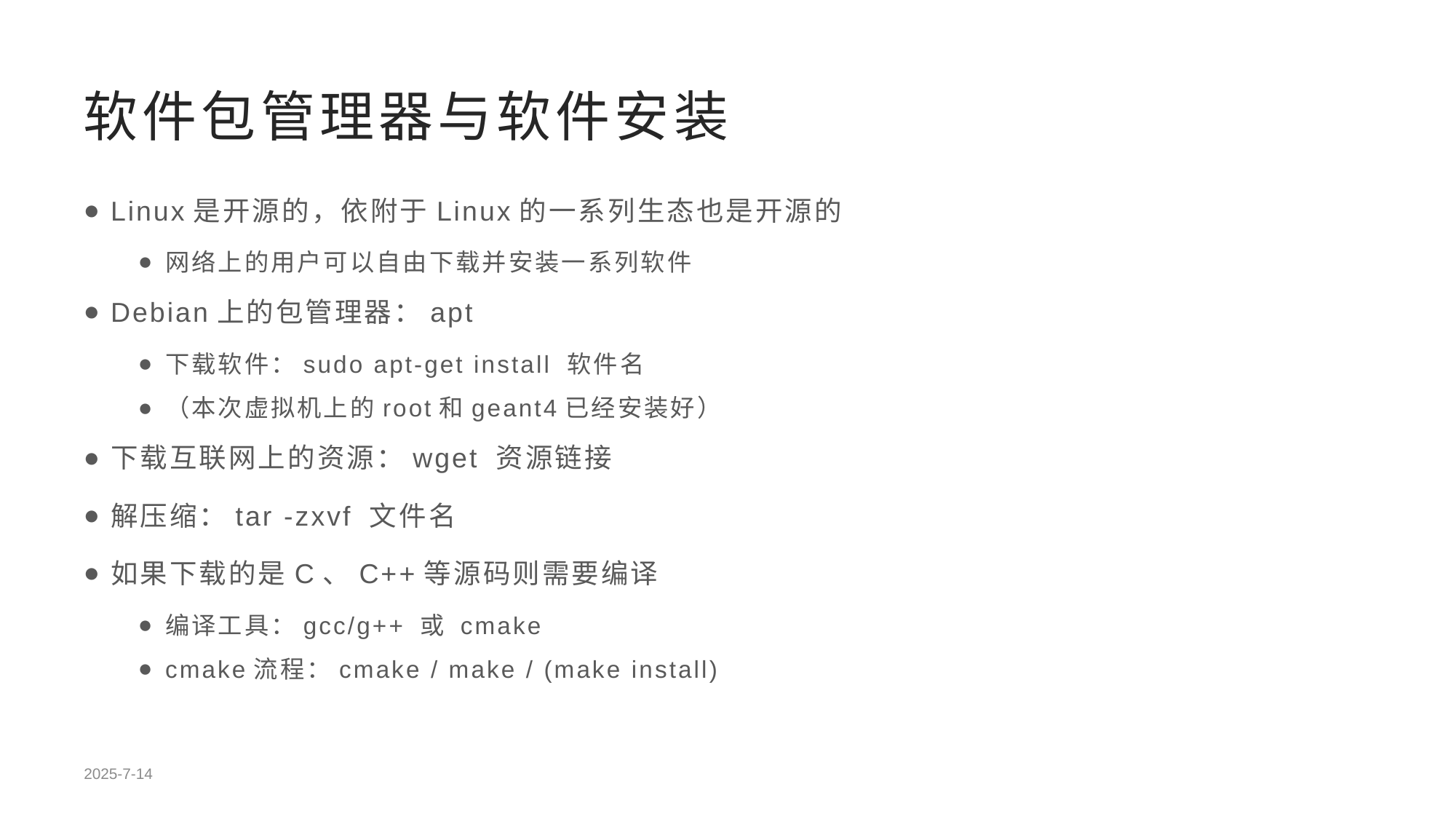

# 软件包管理器与软件安装
Linux是开源的，依附于Linux的一系列生态也是开源的
网络上的用户可以自由下载并安装一系列软件
Debian上的包管理器：apt
下载软件：sudo apt-get install 软件名
（本次虚拟机上的root和geant4已经安装好）
下载互联网上的资源：wget 资源链接
解压缩：tar -zxvf 文件名
如果下载的是C、C++等源码则需要编译
编译工具：gcc/g++ 或 cmake
cmake流程：cmake / make / (make install)
2025-7-14
4